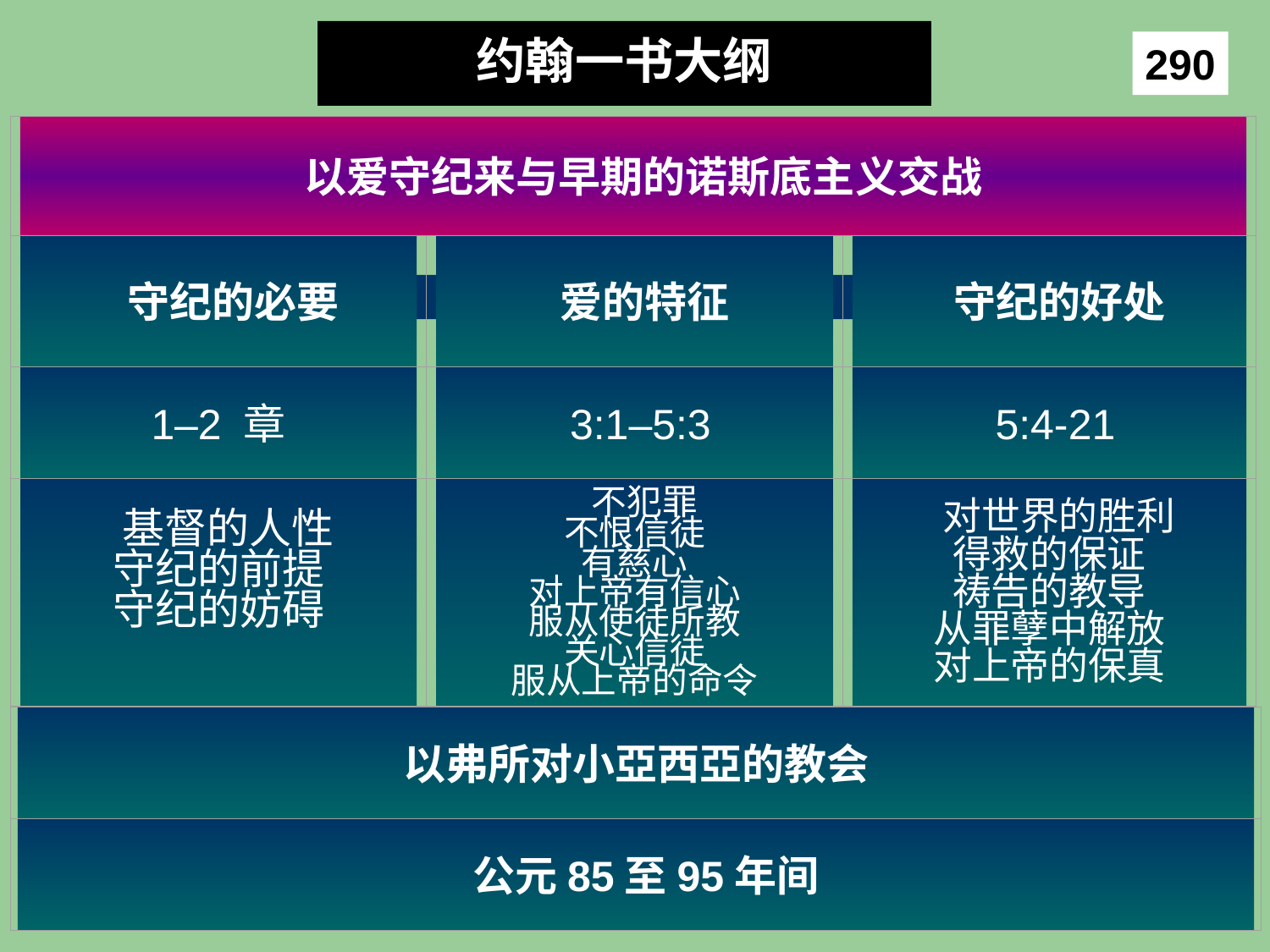

约翰一书大纲
290

 以爱守纪来与早期的诺斯底主义交战

  守纪的必要

 爱的特征

 守纪的好处

1–2 章

 3:1–5:3

 5:4-21

 基督的人性
守纪的前提
守纪的妨碍

 不犯罪
不恨信徒
有慈心
对上帝有信心
服从使徒所教
关心信徒
服从上帝的命令

 对世界的胜利
得救的保证
祷告的教导
从罪孽中解放
对上帝的保真

以弗所对小亞西亞的教会

 公元85至95年间